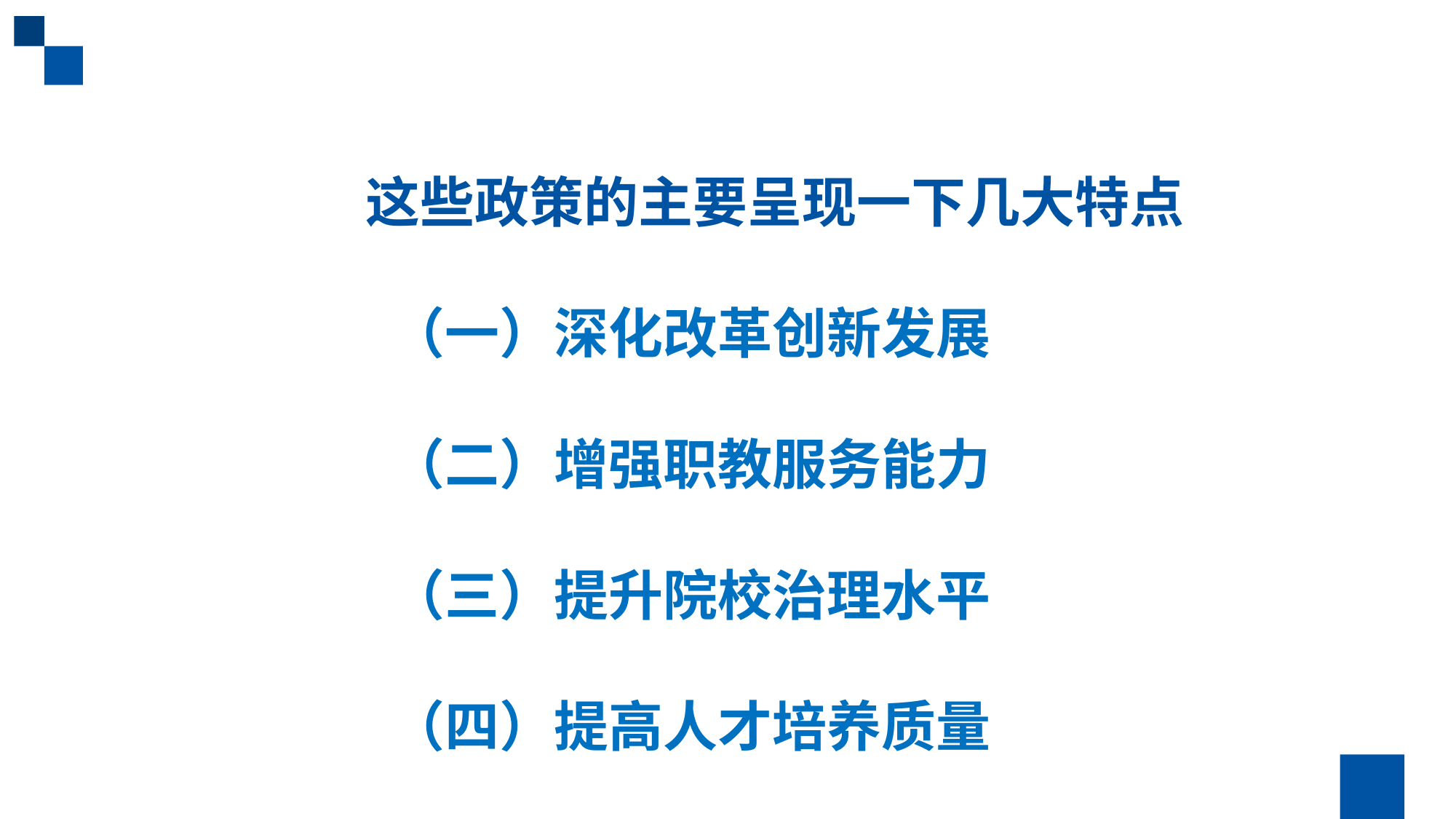

这些政策的主要呈现一下几大特点
   （一）深化改革创新发展
   （二）增强职教服务能力
   （三）提升院校治理水平
   （四）提高人才培养质量

106